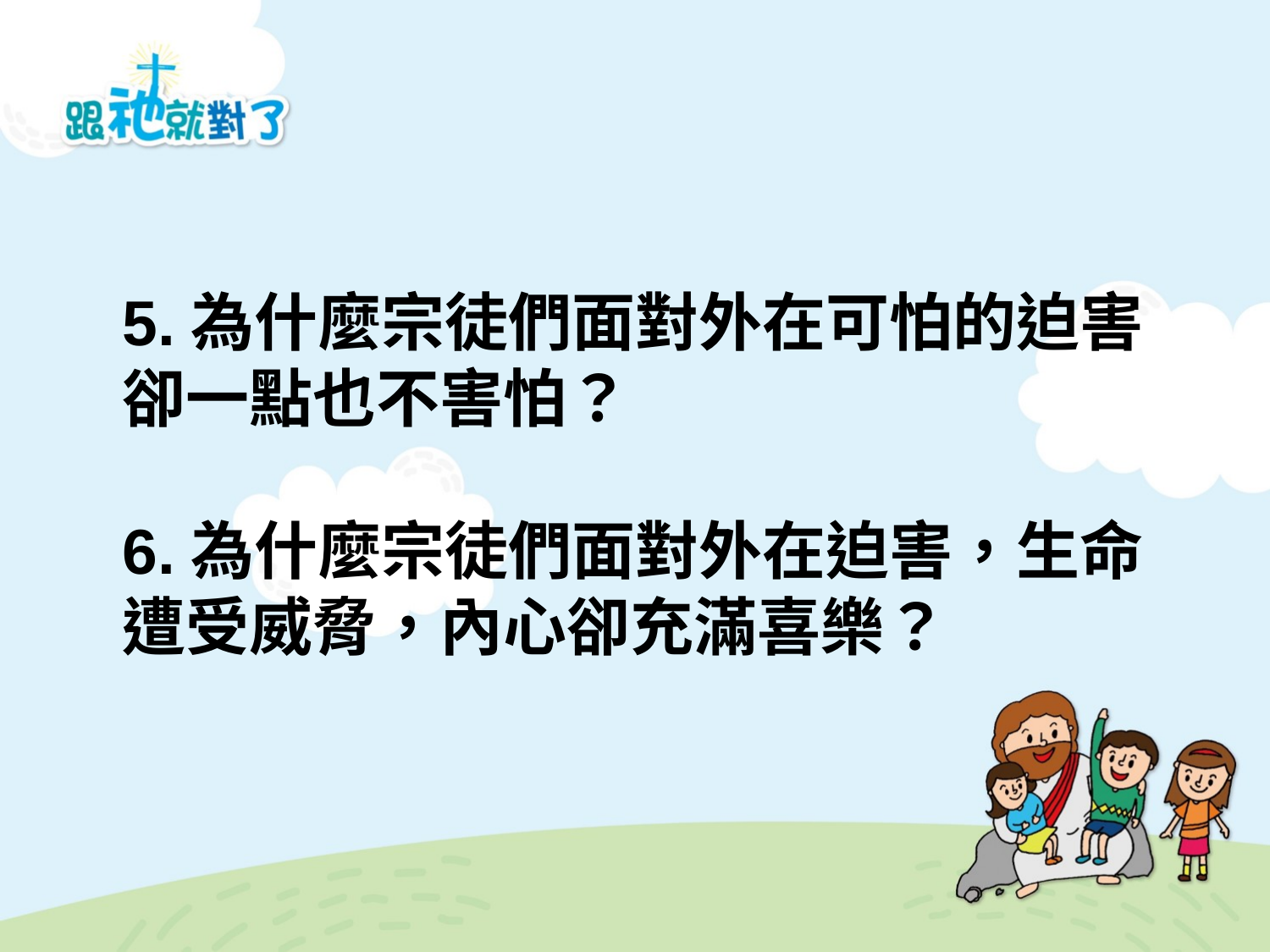

5.為什麼宗徒們面對外在可怕的迫害卻一點也不害怕？

6.為什麼宗徒們面對外在迫害，生命遭受威脅，內心卻充滿喜樂？